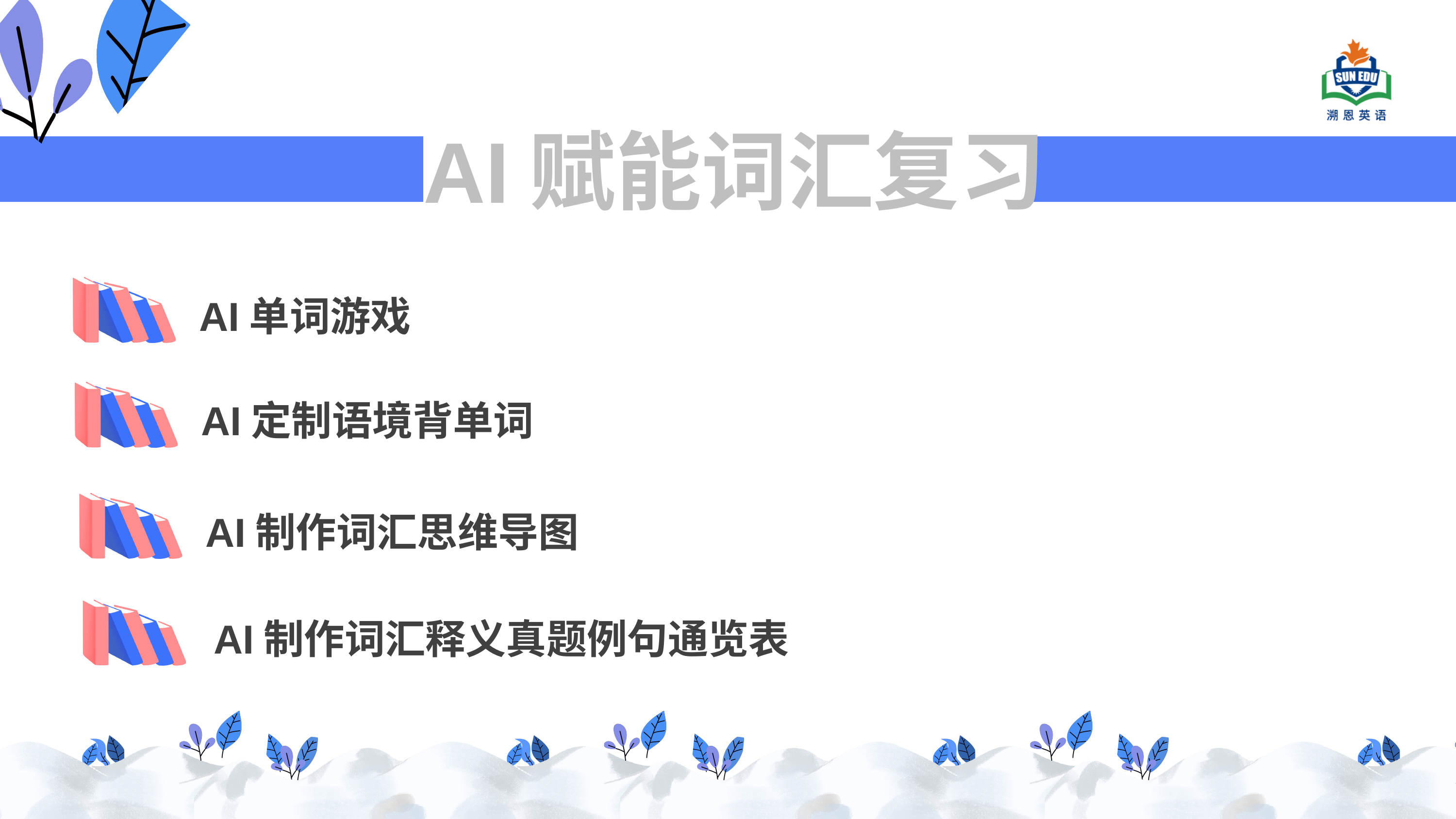

AI赋能词汇复习

AI单词游戏

AI定制语境背单词

AI制作词汇思维导图

AI制作词汇释义真题例句通览表